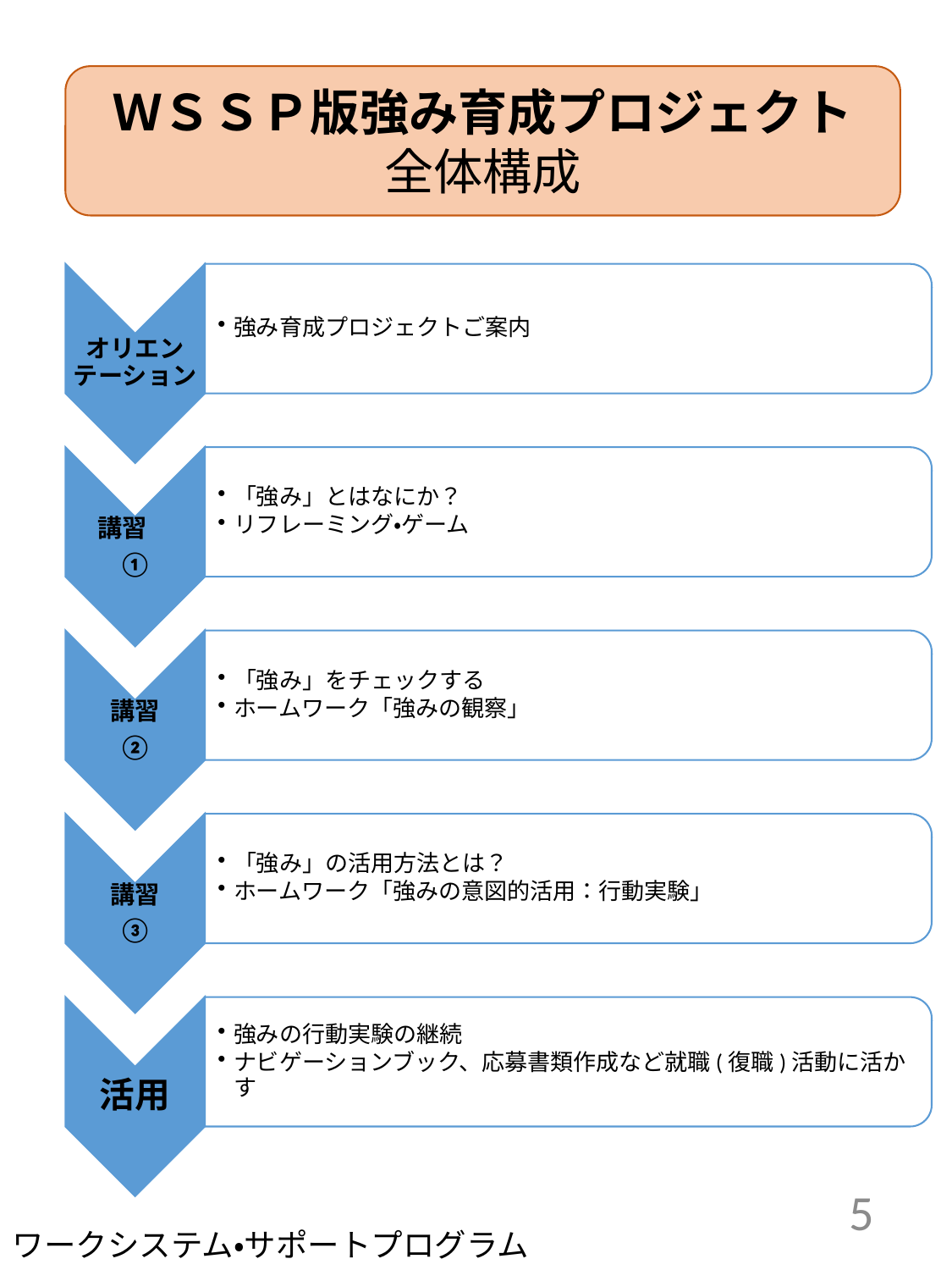

ＷＳＳＰ版強み育成プロジェクト
全体構成
オリエンテーション
強み育成プロジェクトご案内
講習
①
「強み」とはなにか？
リフレーミング・ゲーム
講習
②
「強み」をチェックする
ホームワーク「強みの観察」
講習
③
「強み」の活用方法とは？
ホームワーク「強みの意図的活用：行動実験」
活用
強みの行動実験の継続
ナビゲーションブック、応募書類作成など就職(復職)活動に活かす
5
ワークシステム・サポートプログラム